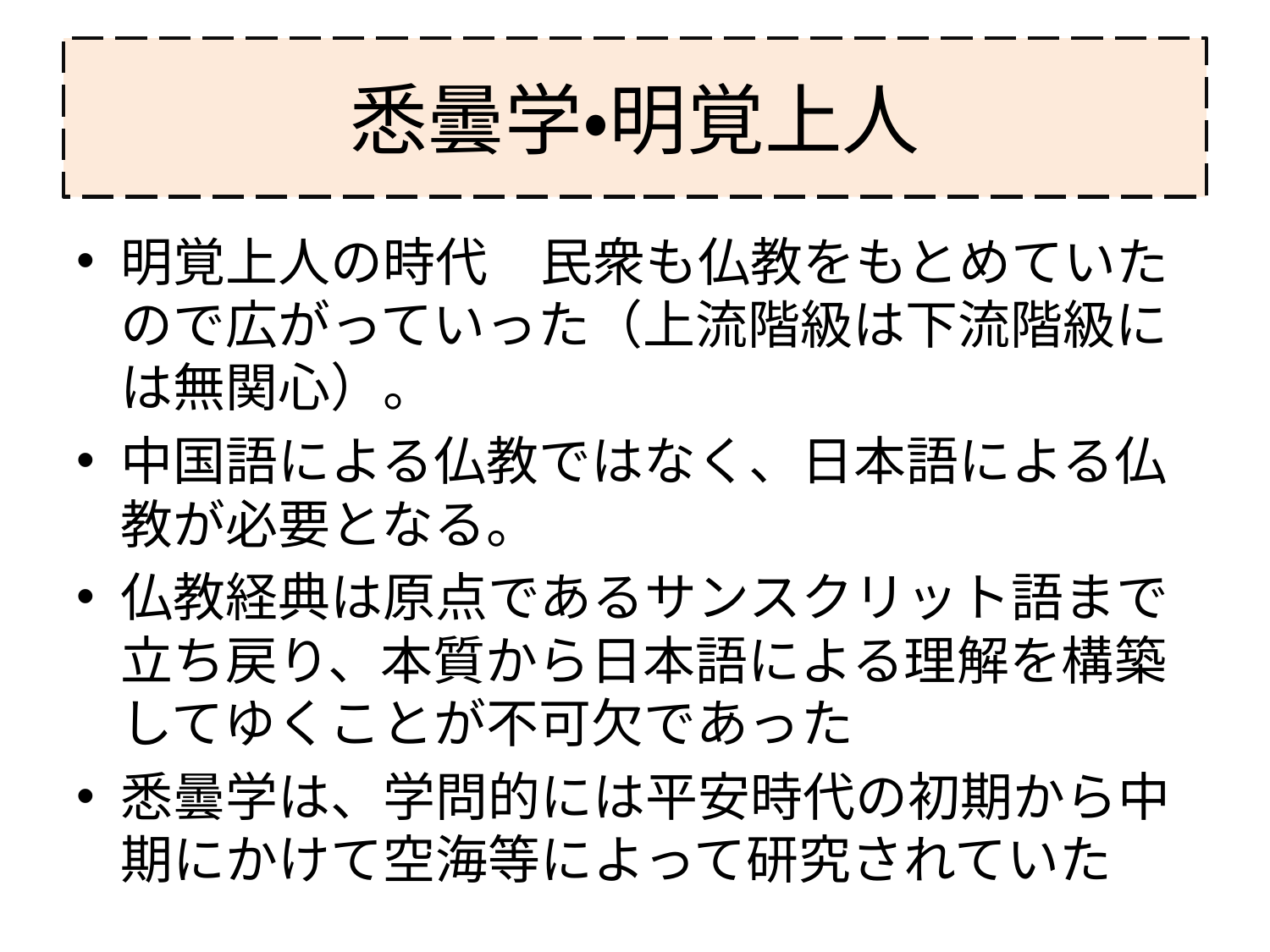

# 悉曇学・明覚上人
明覚上人の時代　民衆も仏教をもとめていたので広がっていった（上流階級は下流階級には無関心）。
中国語による仏教ではなく、日本語による仏教が必要となる。
仏教経典は原点であるサンスクリット語まで立ち戻り、本質から日本語による理解を構築してゆくことが不可欠であった
悉曇学は、学問的には平安時代の初期から中期にかけて空海等によって研究されていた